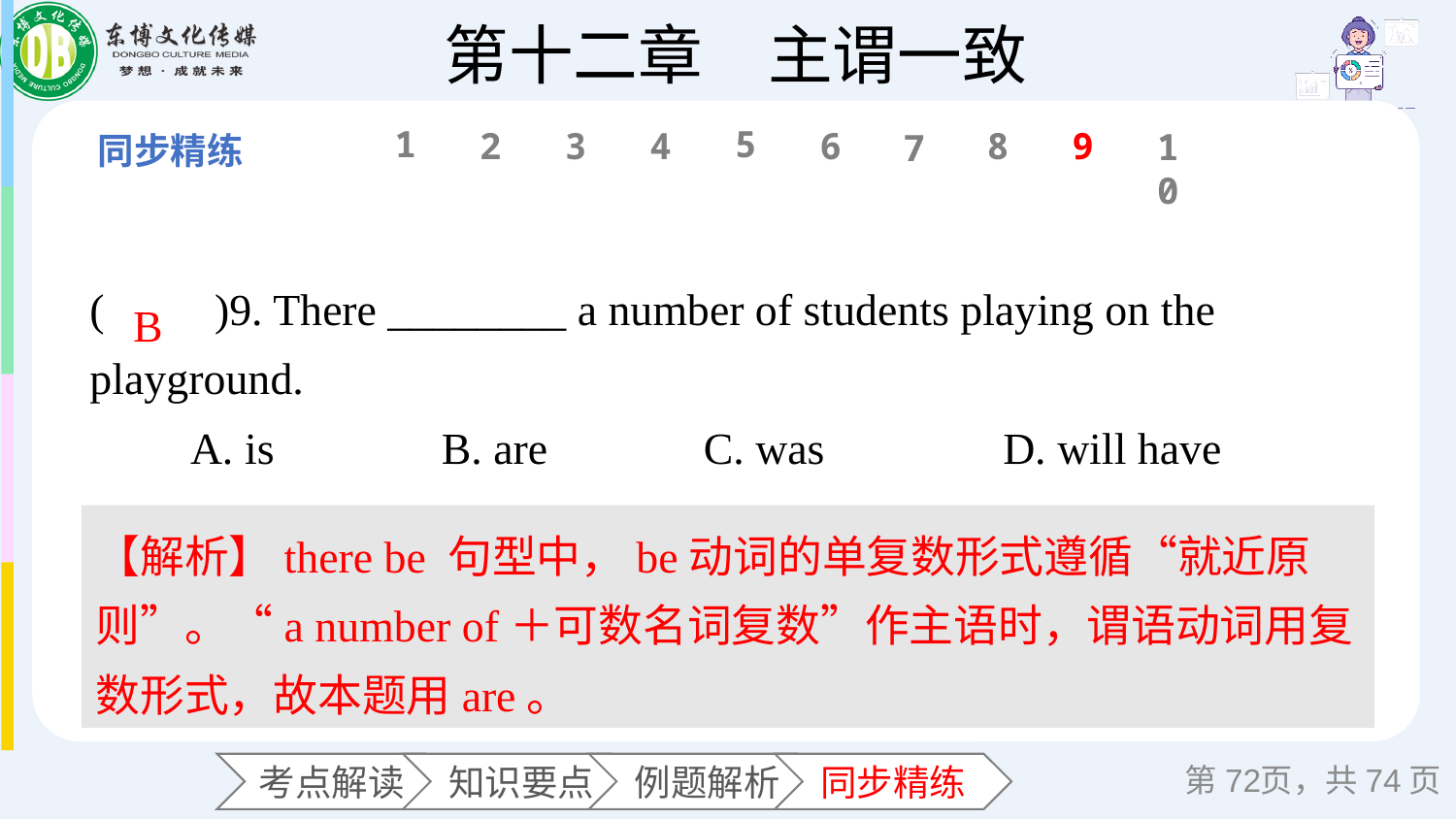

1
5
6
2
3
4
8
9
10
7

(　　)9. There ________ a number of students playing on the playground.
         A. is               B. are              C. was                D. will have
B
【解析】there be 句型中，be动词的单复数形式遵循“就近原则”。“a number of＋可数名词复数”作主语时，谓语动词用复数形式，故本题用are。
第72页，共74页